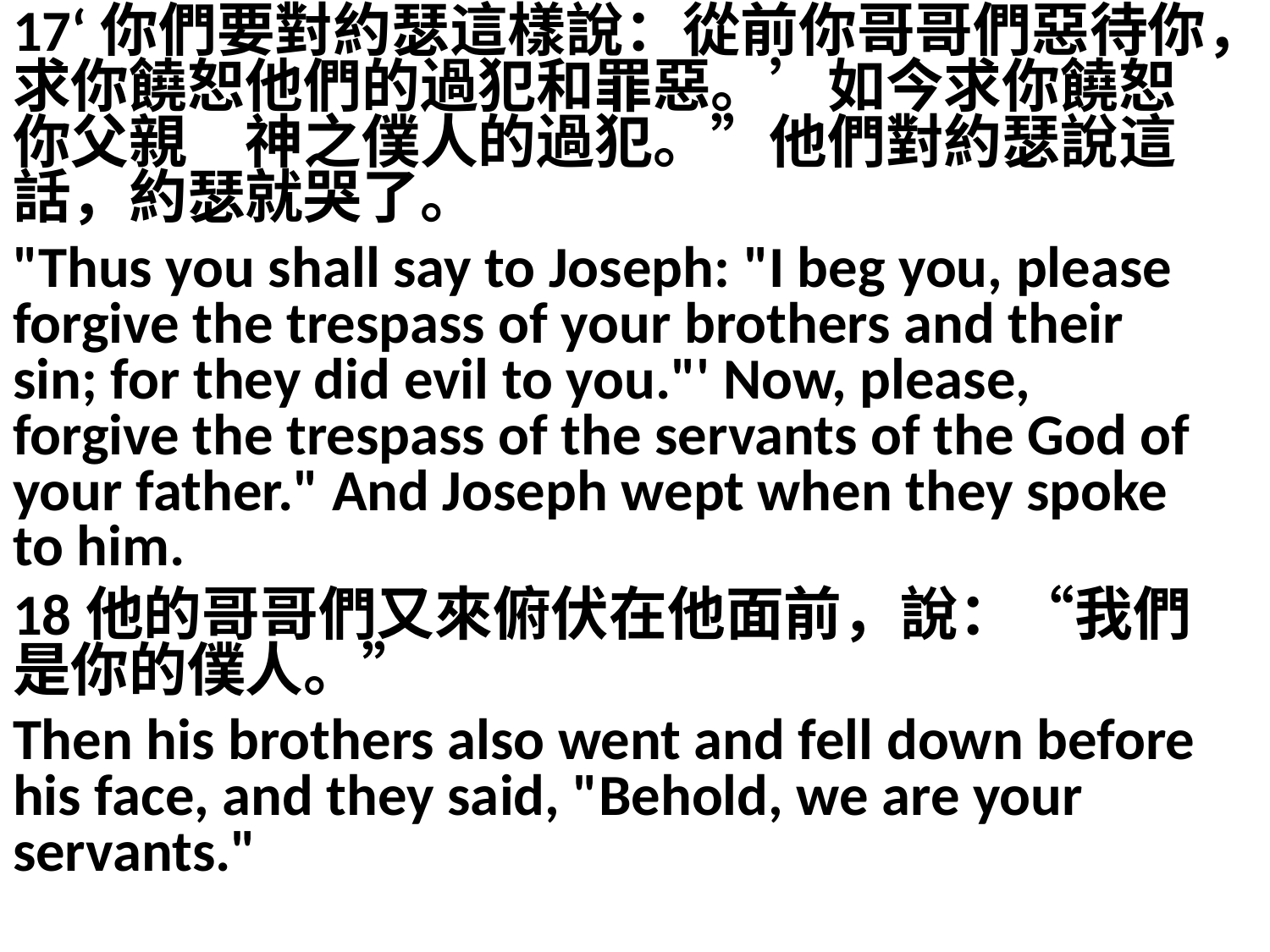

17‘你們要對約瑟這樣說：從前你哥哥們惡待你，求你饒恕他們的過犯和罪惡。’如今求你饒恕你父親　神之僕人的過犯。”他們對約瑟說這話，約瑟就哭了。
"Thus you shall say to Joseph: "I beg you, please forgive the trespass of your brothers and their sin; for they did evil to you."' Now, please, forgive the trespass of the servants of the God of your father." And Joseph wept when they spoke to him.
18他的哥哥們又來俯伏在他面前，說：“我們是你的僕人。”
Then his brothers also went and fell down before his face, and they said, "Behold, we are your servants."